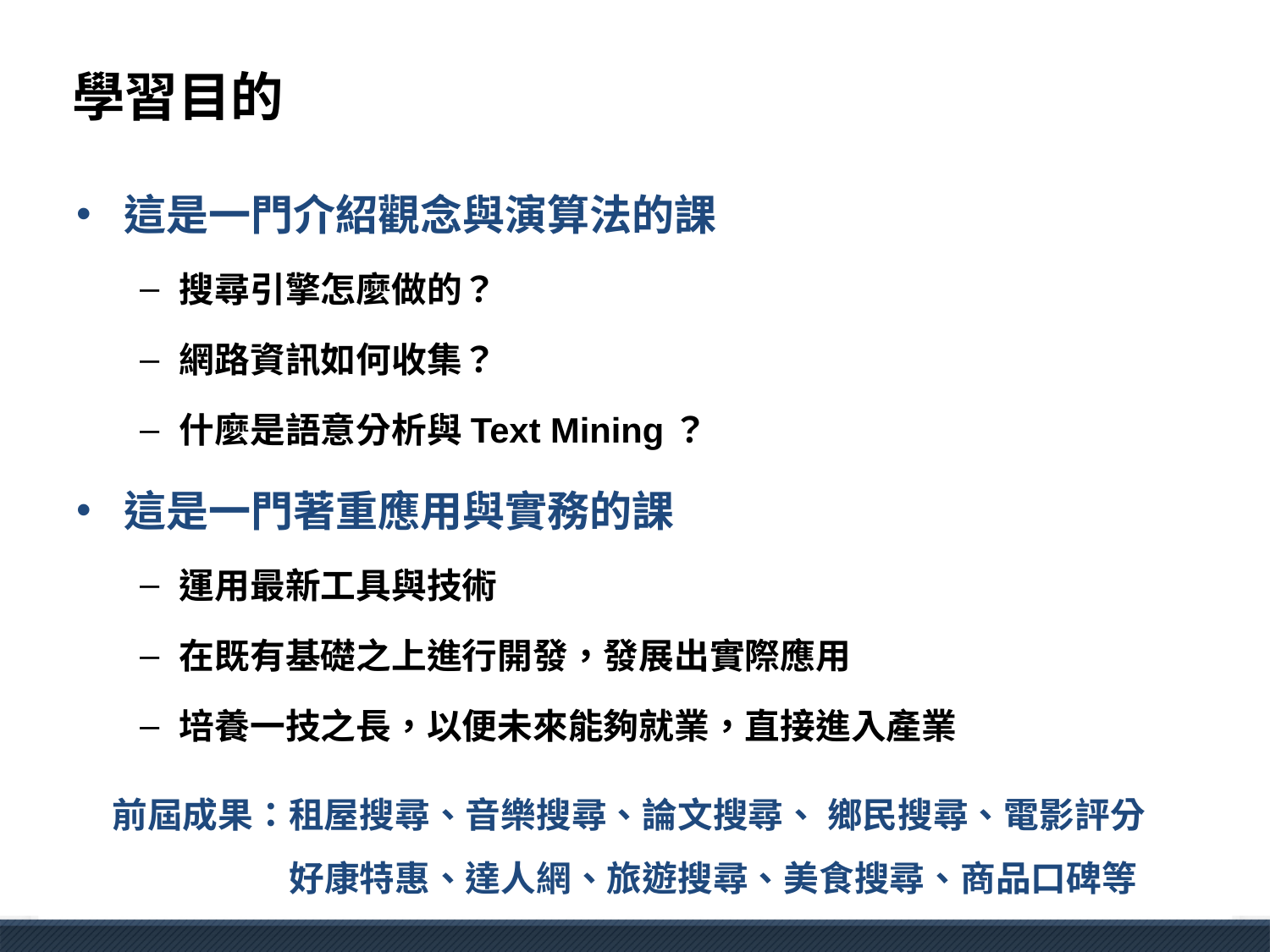

# 學習目的
這是一門介紹觀念與演算法的課
搜尋引擎怎麼做的？
網路資訊如何收集？
什麼是語意分析與Text Mining？
這是一門著重應用與實務的課
運用最新工具與技術
在既有基礎之上進行開發，發展出實際應用
培養一技之長，以便未來能夠就業，直接進入產業

前屆成果：租屋搜尋、音樂搜尋、論文搜尋、 鄉民搜尋、電影評分
　　　　　好康特惠、達人網、旅遊搜尋、美食搜尋、商品口碑等